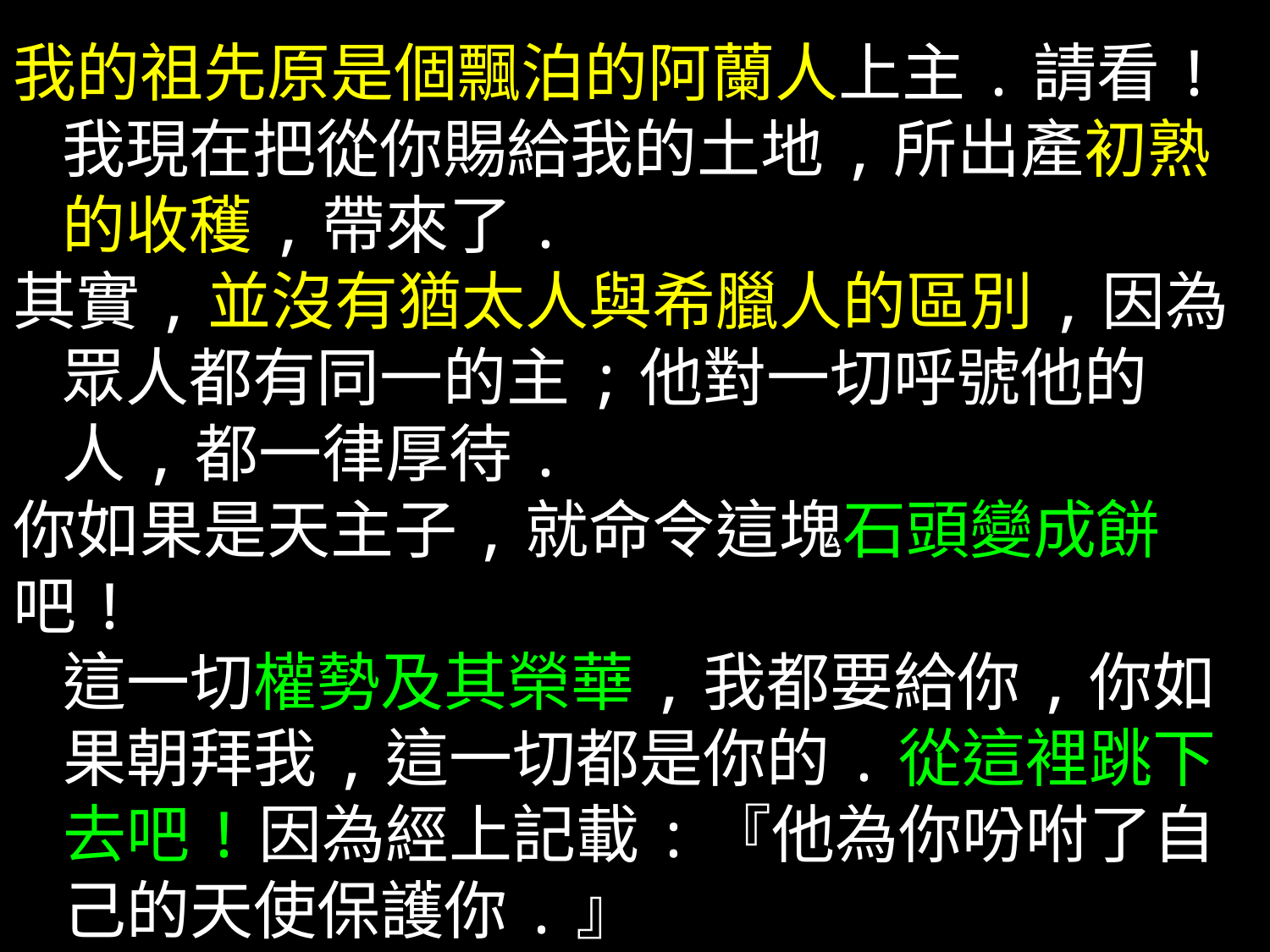

我的祖先原是個飄泊的阿蘭人上主.請看!我現在把從你賜給我的土地,所出產初熟的收穫,帶來了.
其實,並沒有猶太人與希臘人的區別,因為眾人都有同一的主;他對一切呼號他的人,都一律厚待.
你如果是天主子,就命令這塊石頭變成餅吧!
這一切權勢及其榮華,我都要給你,你如果朝拜我,這一切都是你的.從這裡跳下去吧!因為經上記載:『他為你吩咐了自己的天使保護你.』